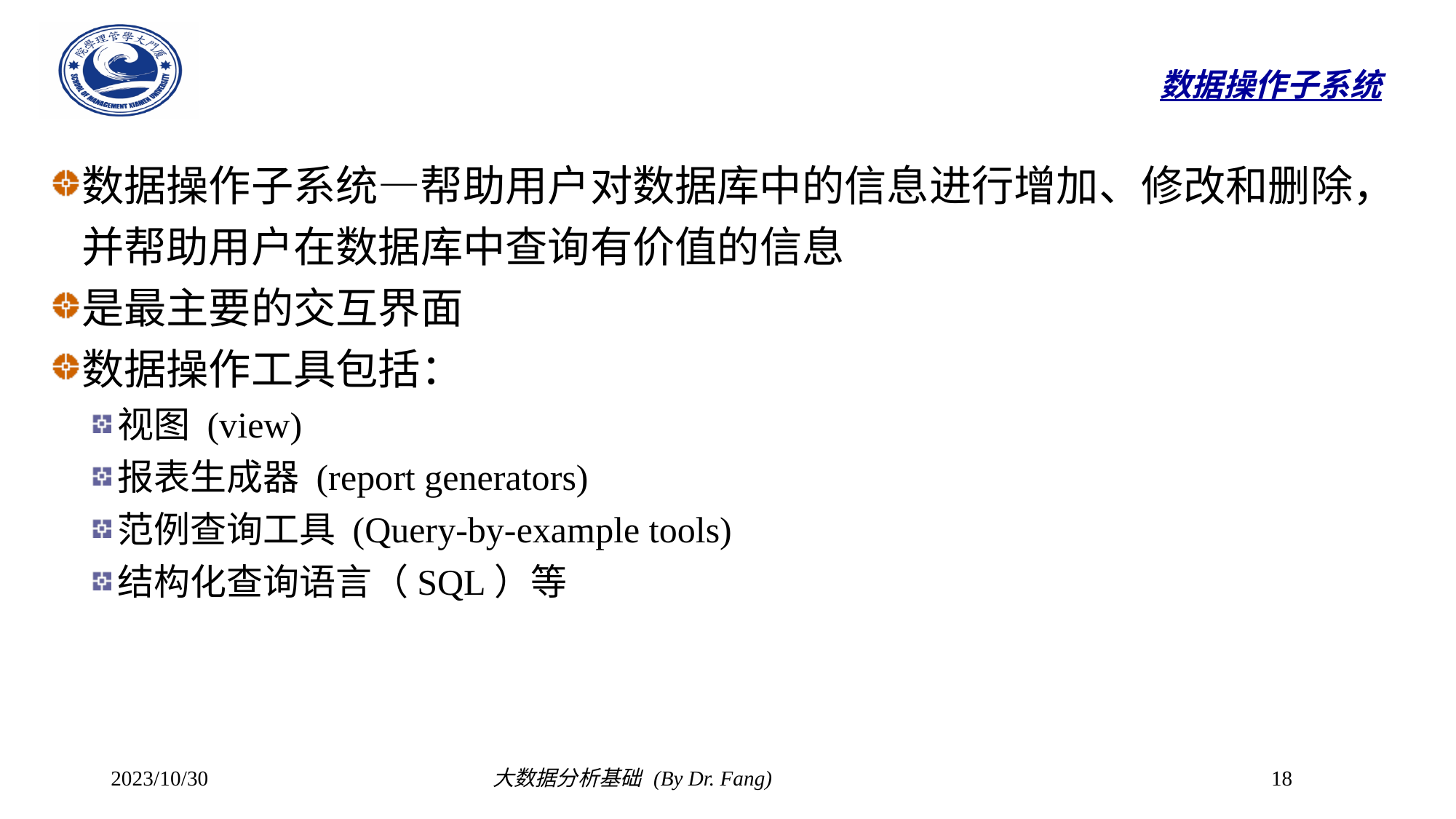

# 数据操作子系统
数据操作子系统—帮助用户对数据库中的信息进行增加、修改和删除，并帮助用户在数据库中查询有价值的信息
是最主要的交互界面
数据操作工具包括：
视图 (view)
报表生成器 (report generators)
范例查询工具 (Query-by-example tools)
结构化查询语言（SQL）等

2023/10/30
大数据分析基础 (By Dr. Fang)
18